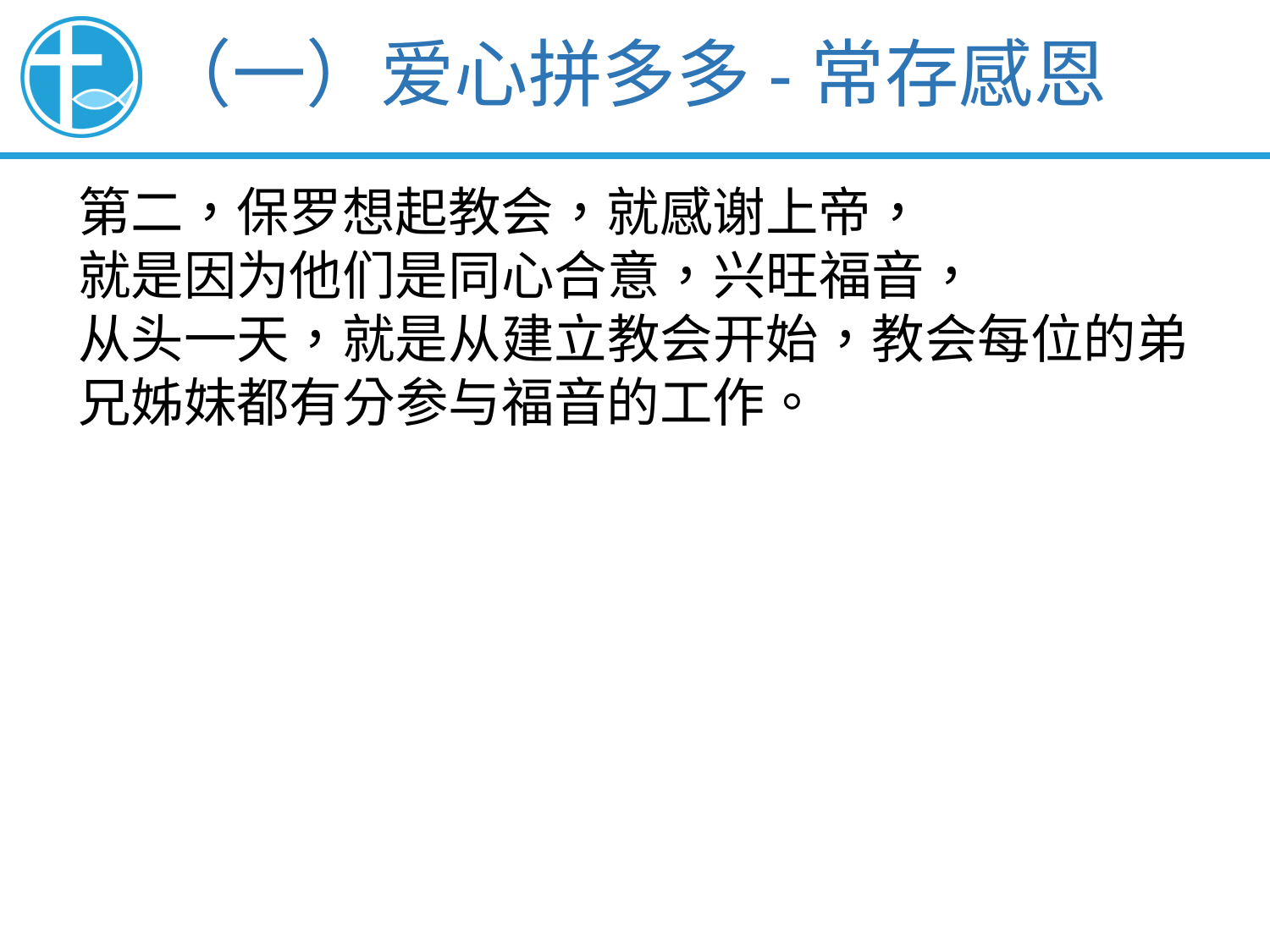

（一）爱心拼多多-常存感恩
第二，保罗想起教会，就感谢上帝，
就是因为他们是同心合意，兴旺福音，
从头一天，就是从建立教会开始，教会每位的弟兄姊妹都有分参与福音的工作。